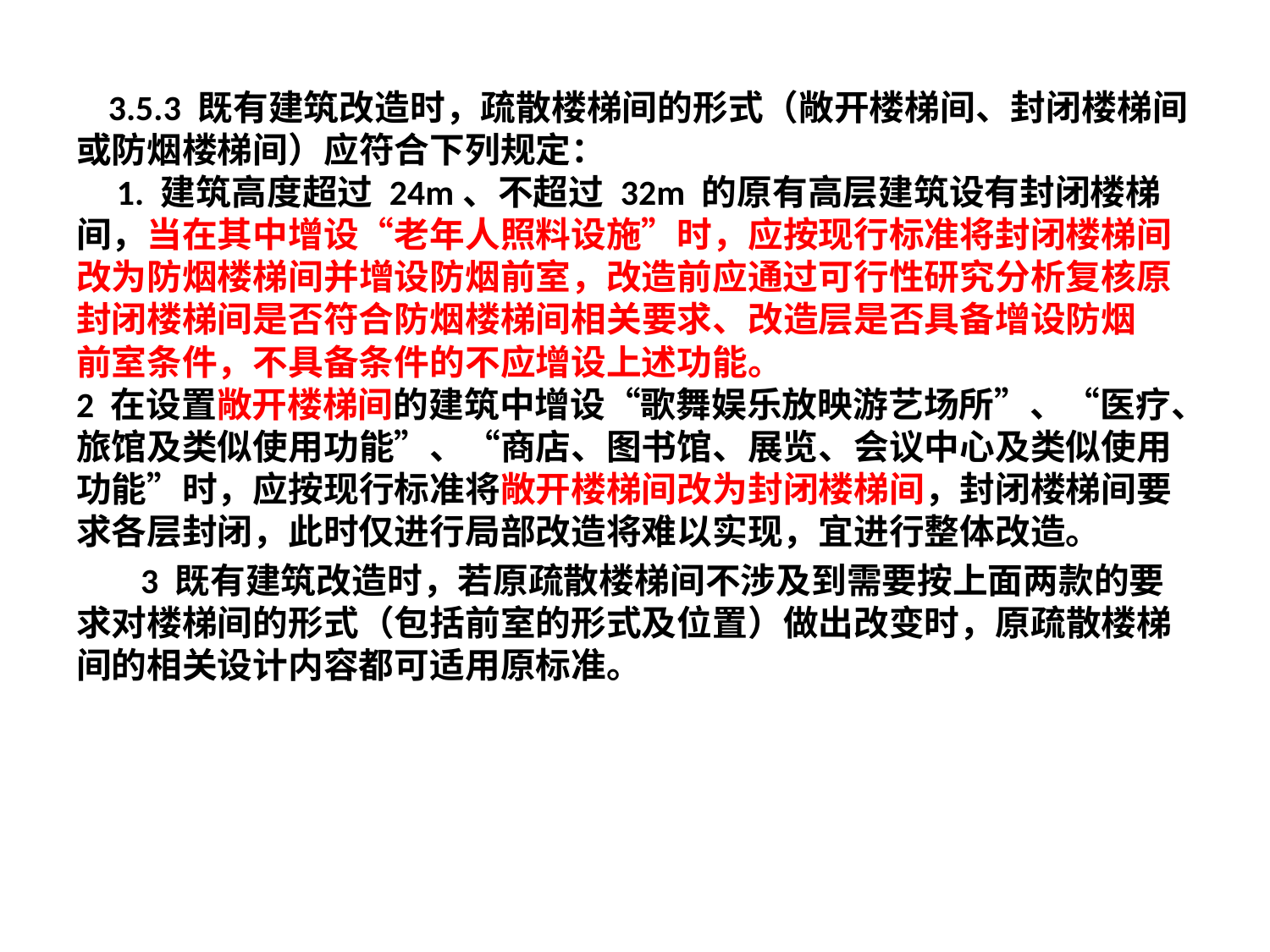

#
    3.5.3 既有建筑改造时，疏散楼梯间的形式（敞开楼梯间、封闭楼梯间或防烟楼梯间）应符合下列规定：
    1. 建筑高度超过 24m、不超过 32m 的原有高层建筑设有封闭楼梯间，当在其中增设“老年人照料设施”时，应按现行标准将封闭楼梯间改为防烟楼梯间并增设防烟前室，改造前应通过可行性研究分析复核原封闭楼梯间是否符合防烟楼梯间相关要求、改造层是否具备增设防烟
前室条件，不具备条件的不应增设上述功能。
2 在设置敞开楼梯间的建筑中增设“歌舞娱乐放映游艺场所”、“医疗、旅馆及类似使用功能”、“商店、图书馆、展览、会议中心及类似使用功能”时，应按现行标准将敞开楼梯间改为封闭楼梯间，封闭楼梯间要求各层封闭，此时仅进行局部改造将难以实现，宜进行整体改造。
        3 既有建筑改造时，若原疏散楼梯间不涉及到需要按上面两款的要求对楼梯间的形式（包括前室的形式及位置）做出改变时，原疏散楼梯间的相关设计内容都可适用原标准。